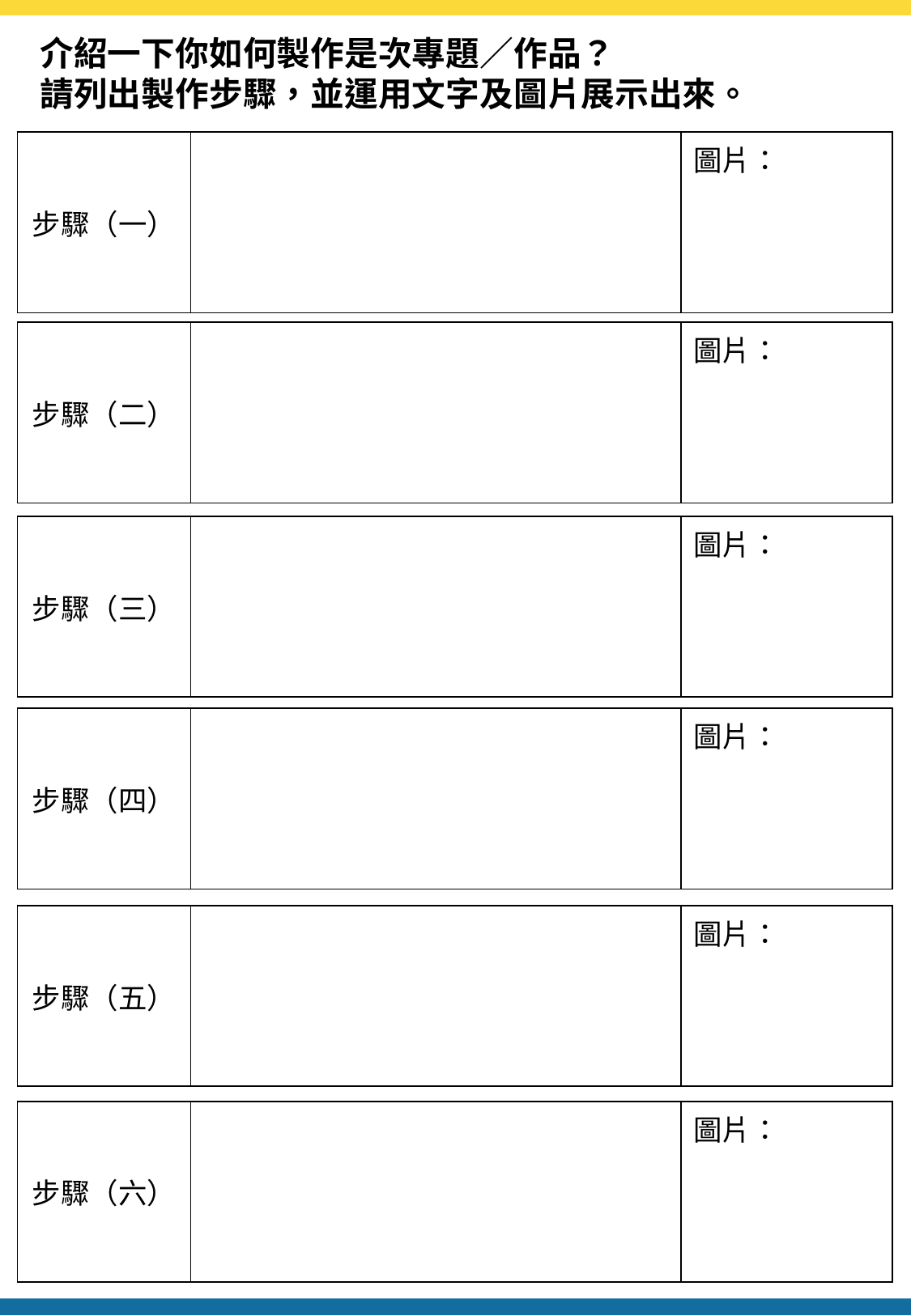

介紹一下你如何製作是次專題／作品？
請列出製作步驟，並運用文字及圖片展示出來。
| 步驟（一） |  | 圖片： |
| --- | --- | --- |
| 步驟（二） |  | 圖片： |
| --- | --- | --- |
| 步驟（三） |  | 圖片： |
| --- | --- | --- |
| 步驟（四） |  | 圖片： |
| --- | --- | --- |
| 步驟（五） |  | 圖片： |
| --- | --- | --- |
| 步驟（六） |  | 圖片： |
| --- | --- | --- |